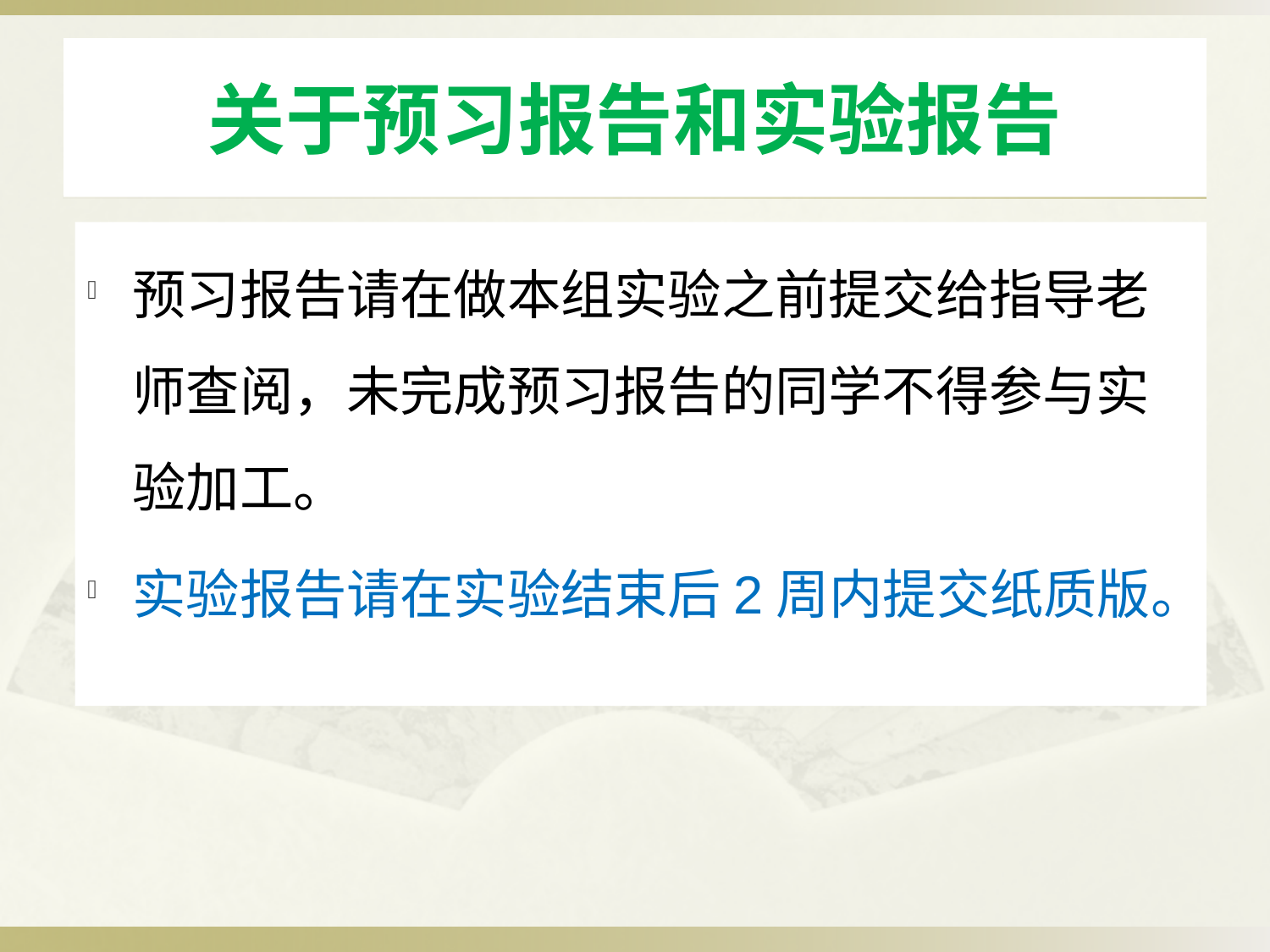

# 关于预习报告和实验报告
预习报告请在做本组实验之前提交给指导老师查阅，未完成预习报告的同学不得参与实验加工。
实验报告请在实验结束后2周内提交纸质版。